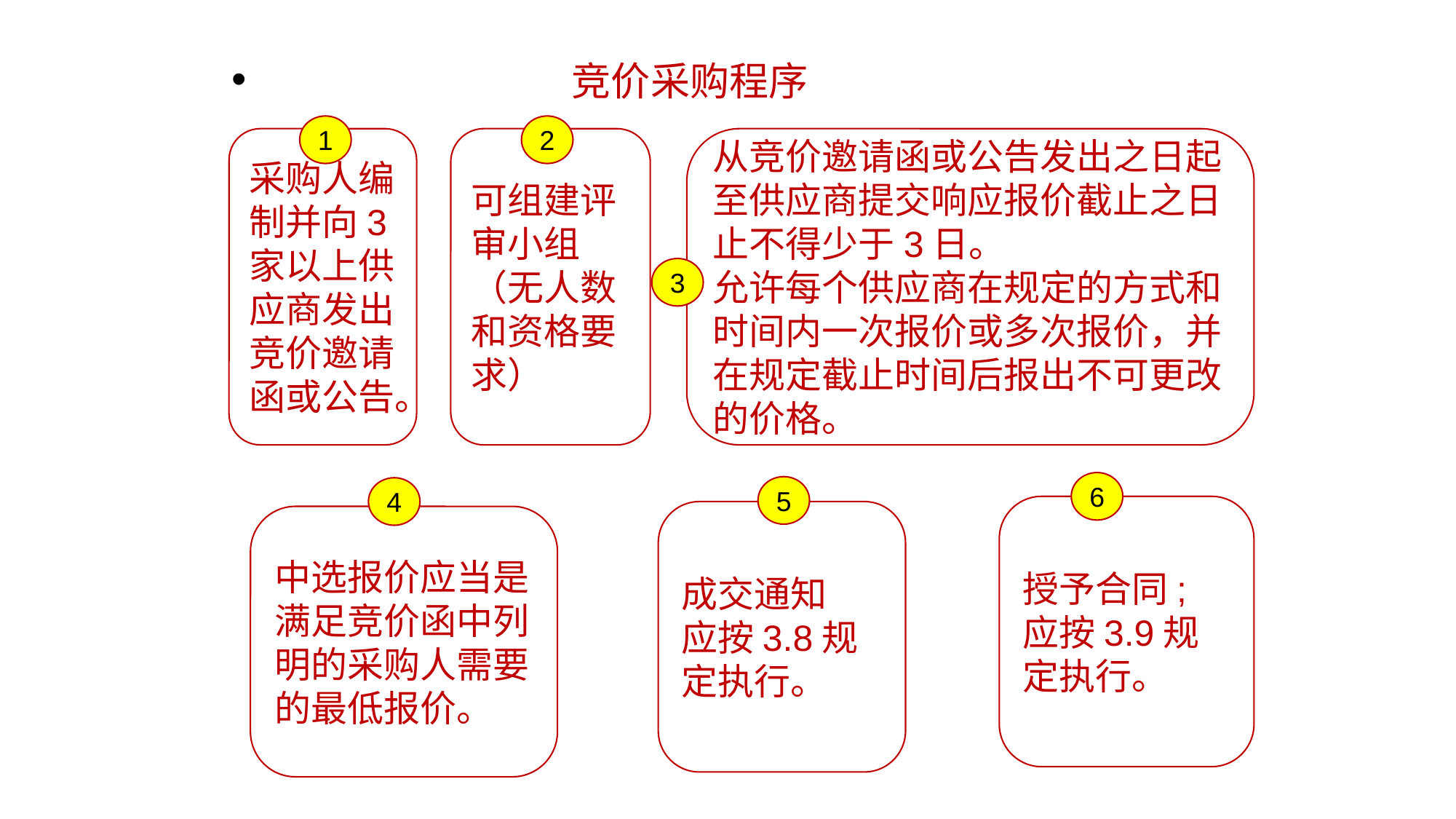

竞价采购程序

1
2

从竞价邀请函或公告发出之日起至供应商提交响应报价截止之日止不得少于3日。
允许每个供应商在规定的方式和时间内一次报价或多次报价，并在规定截止时间后报出不可更改的价格。

采购人编制并向3家以上供应商发出竞价邀请函或公告。
可组建评审小组（无人数和资格要求）
3

6
5
4
授予合同;
应按3.9规定执行。
成交通知
应按3.8规定执行。
中选报价应当是满足竞价函中列明的采购人需要的最低报价。